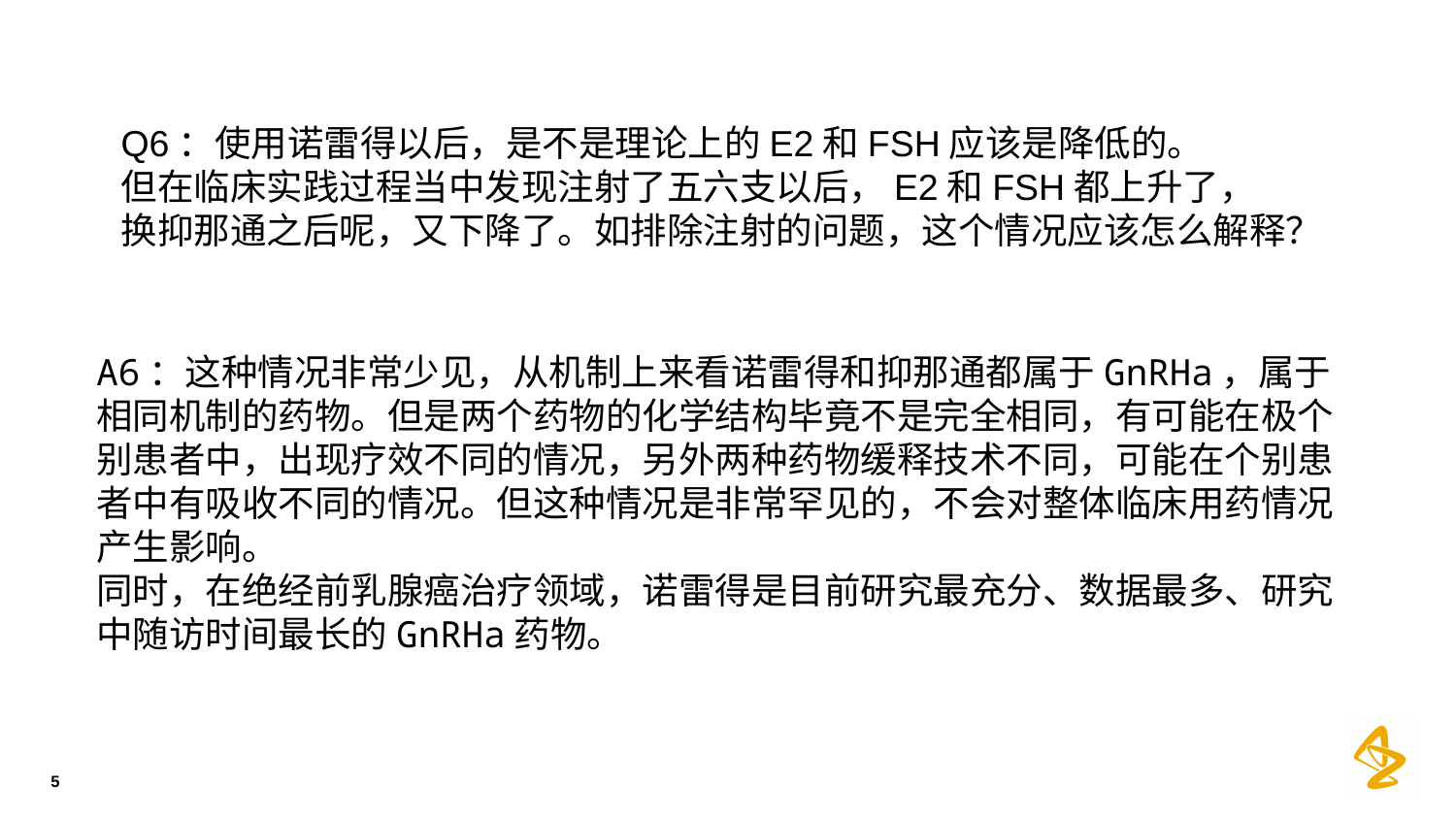

Q6：使用诺雷得以后，是不是理论上的E2和FSH应该是降低的。
但在临床实践过程当中发现注射了五六支以后，E2和FSH都上升了，
换抑那通之后呢，又下降了。如排除注射的问题，这个情况应该怎么解释？
A6：这种情况非常少见，从机制上来看诺雷得和抑那通都属于GnRHa，属于相同机制的药物。但是两个药物的化学结构毕竟不是完全相同，有可能在极个别患者中，出现疗效不同的情况，另外两种药物缓释技术不同，可能在个别患者中有吸收不同的情况。但这种情况是非常罕见的，不会对整体临床用药情况产生影响。
同时，在绝经前乳腺癌治疗领域，诺雷得是目前研究最充分、数据最多、研究中随访时间最长的GnRHa药物。
5